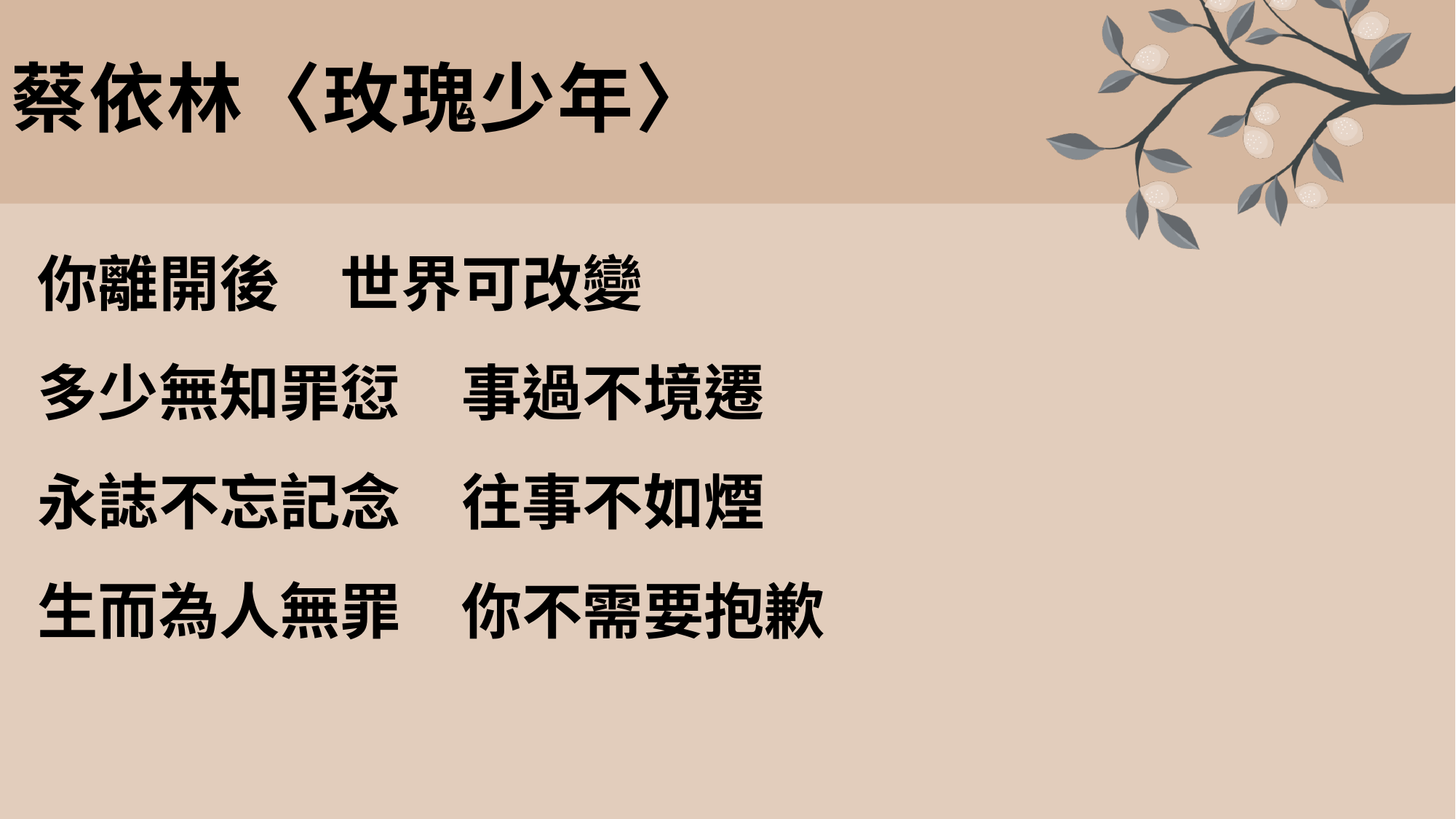

# 蔡依林〈玫瑰少年〉
你離開後　世界可改變
多少無知罪愆　事過不境遷
永誌不忘記念　往事不如煙
生而為人無罪　你不需要抱歉